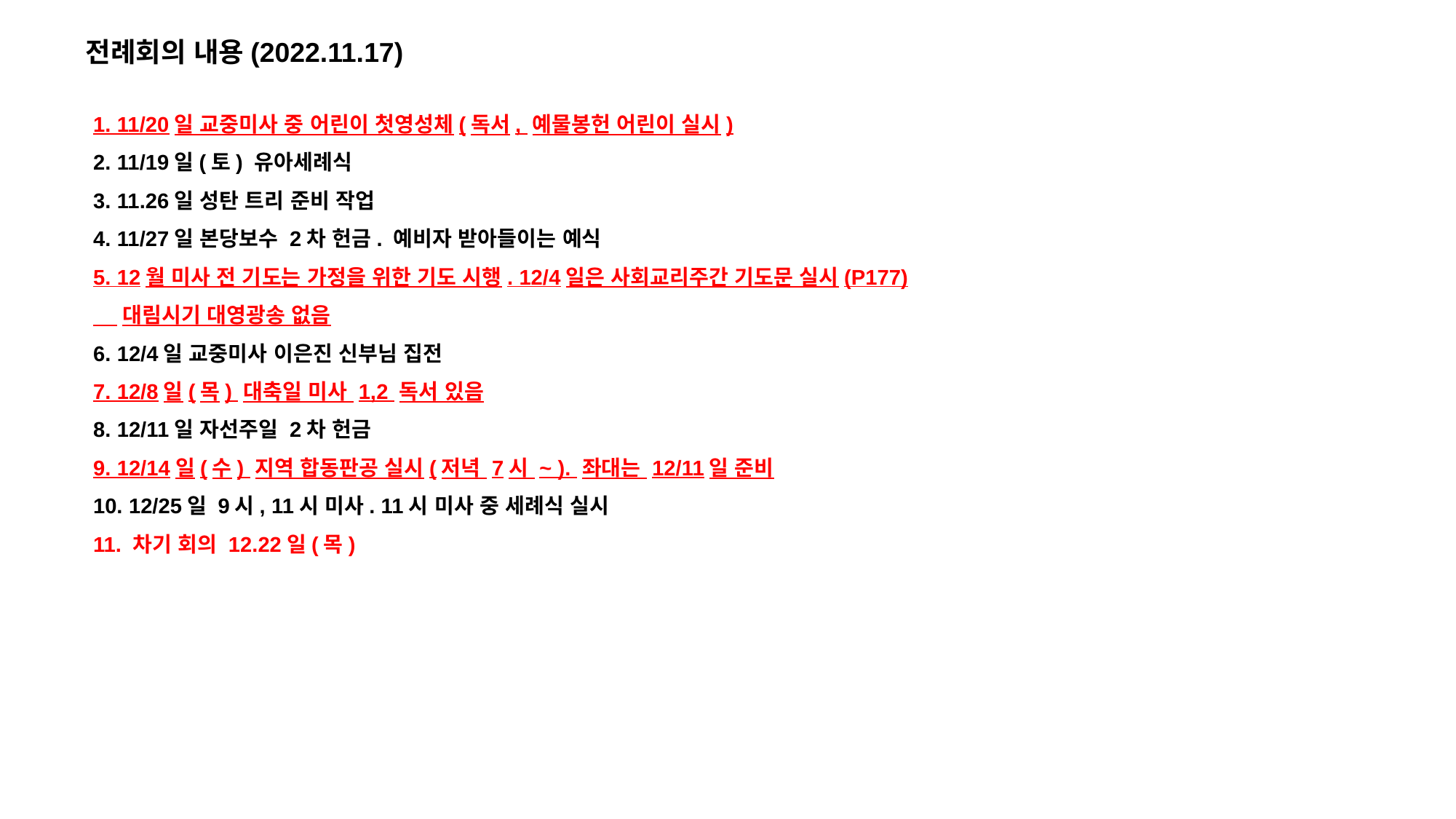

# 전례회의 내용(2022.11.17)
1. 11/20일 교중미사 중 어린이 첫영성체(독서, 예물봉헌 어린이 실시)
2. 11/19일(토) 유아세례식
3. 11.26일 성탄 트리 준비 작업
4. 11/27일 본당보수 2차 헌금. 예비자 받아들이는 예식
5. 12월 미사 전 기도는 가정을 위한 기도 시행. 12/4일은 사회교리주간 기도문 실시(P177)
    대림시기 대영광송 없음
6. 12/4일 교중미사 이은진 신부님 집전
7. 12/8일(목) 대축일 미사 1,2 독서 있음
8. 12/11일 자선주일 2차 헌금
9. 12/14일(수) 지역 합동판공 실시(저녁 7시 ~ ). 좌대는 12/11일 준비
10. 12/25일 9시, 11시 미사. 11시 미사 중 세례식 실시
11. 차기 회의 12.22일(목)